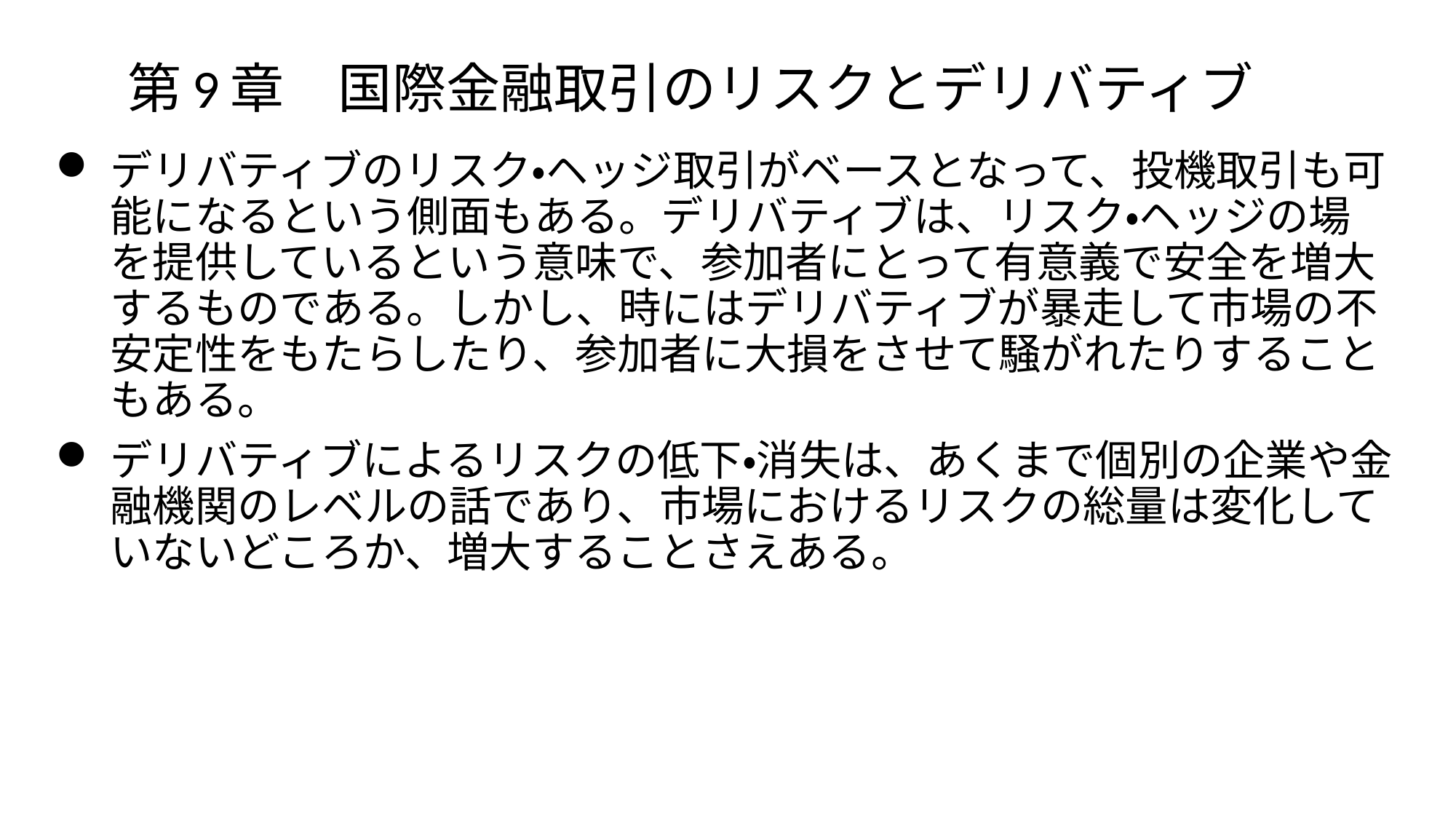

# 第9章　国際金融取引のリスクとデリバティブ
デリバティブのリスク・ヘッジ取引がベースとなって、投機取引も可能になるという側面もある。デリバティブは、リスク・ヘッジの場を提供しているという意味で、参加者にとって有意義で安全を増大するものである。しかし、時にはデリバティブが暴走して市場の不安定性をもたらしたり、参加者に大損をさせて騒がれたりすることもある。
デリバティブによるリスクの低下・消失は、あくまで個別の企業や金融機関のレベルの話であり、市場におけるリスクの総量は変化していないどころか、増大することさえある。